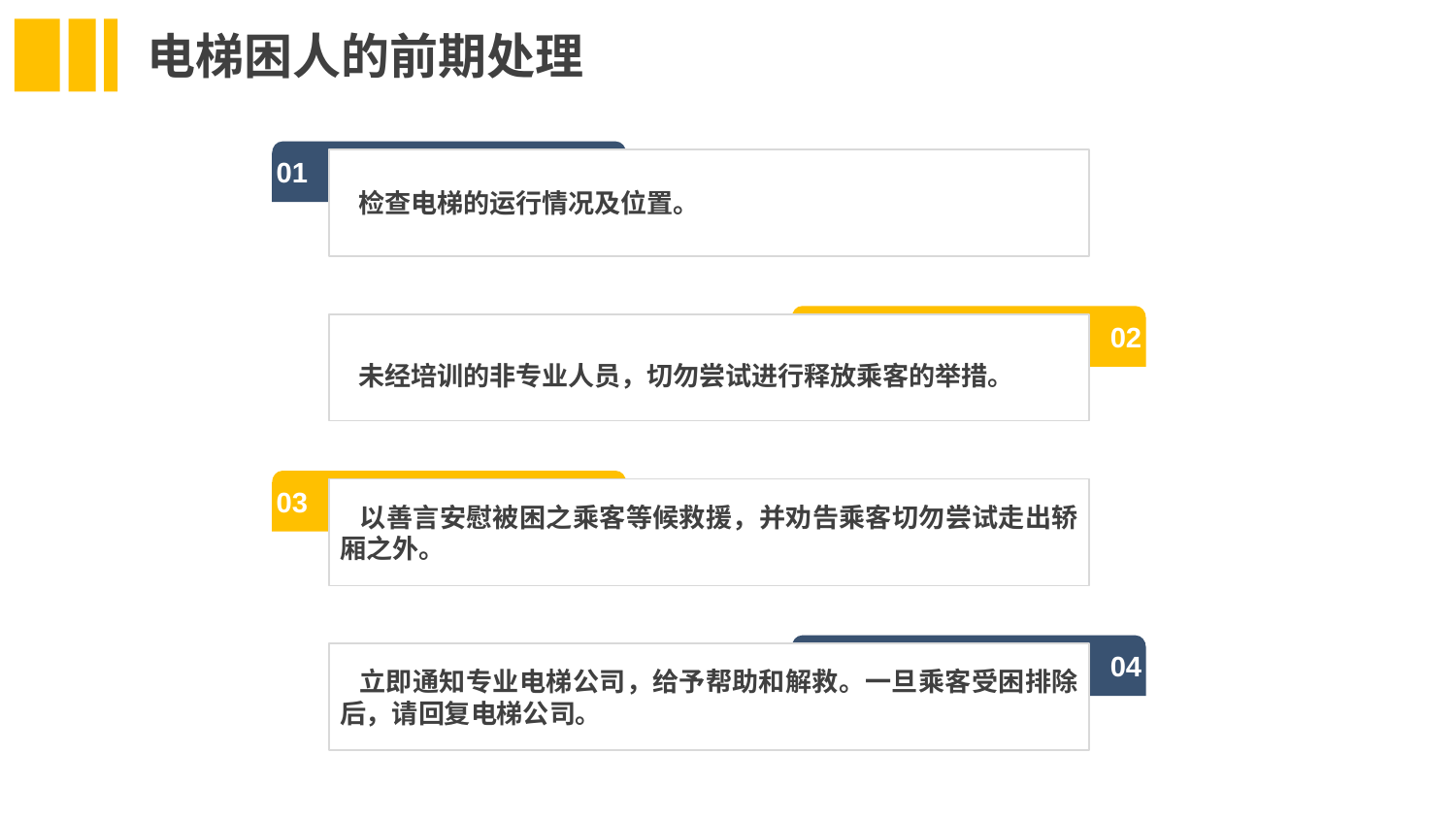

电梯困人的前期处理
01
  检查电梯的运行情况及位置。
02
  未经培训的非专业人员，切勿尝试进行释放乘客的举措。
03
  以善言安慰被困之乘客等候救援，并劝告乘客切勿尝试走出轿厢之外。
04
  立即通知专业电梯公司，给予帮助和解救。一旦乘客受困排除后，请回复电梯公司。